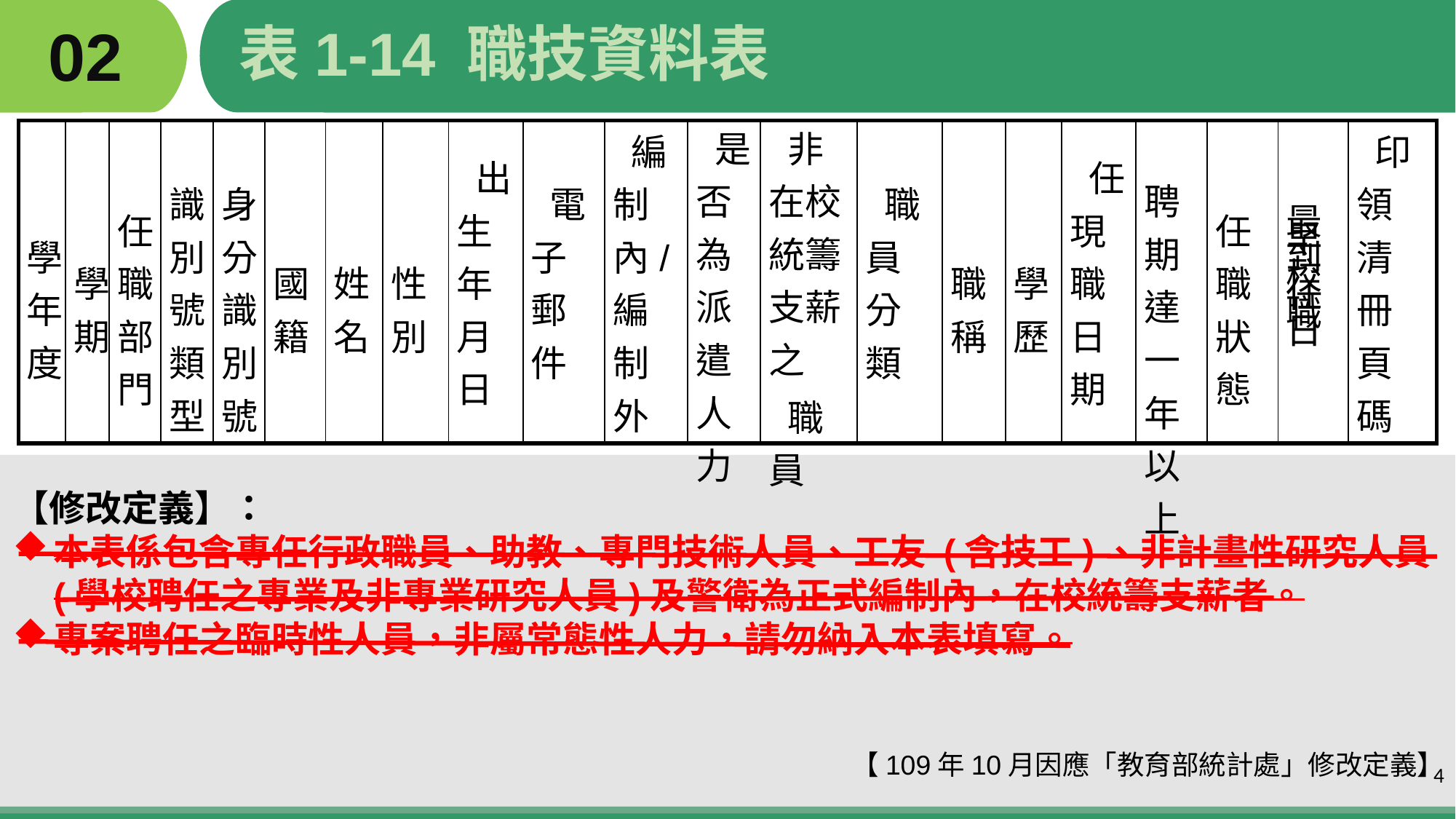

# 02
表1-14 職技資料表
| 學年度 | 學期 | 任職部門 | 識別號類型 | 身分識別號 | 國籍 | 姓名 | 性別 | 出生年月日 | 電子郵件 | 編制內/編制外 | 是否為派遣人力 | 非在校統籌支薪之 職員 | 職員分類 | 職稱 | 學歷 | 任現職日期 | 聘期達一年以上 | 任職狀態 | 最早到校任職日 | 印領清冊頁碼 |
| --- | --- | --- | --- | --- | --- | --- | --- | --- | --- | --- | --- | --- | --- | --- | --- | --- | --- | --- | --- | --- |
【修改定義】：
本表係包含專任行政職員、助教、專門技術人員、工友 (含技工)、非計畫性研究人員 (學校聘任之專業及非專業研究人員)及警衛為正式編制內，在校統籌支薪者。
專案聘任之臨時性人員，非屬常態性人力，請勿納入本表填寫。

【109年10月因應「教育部統計處」修改定義】

4